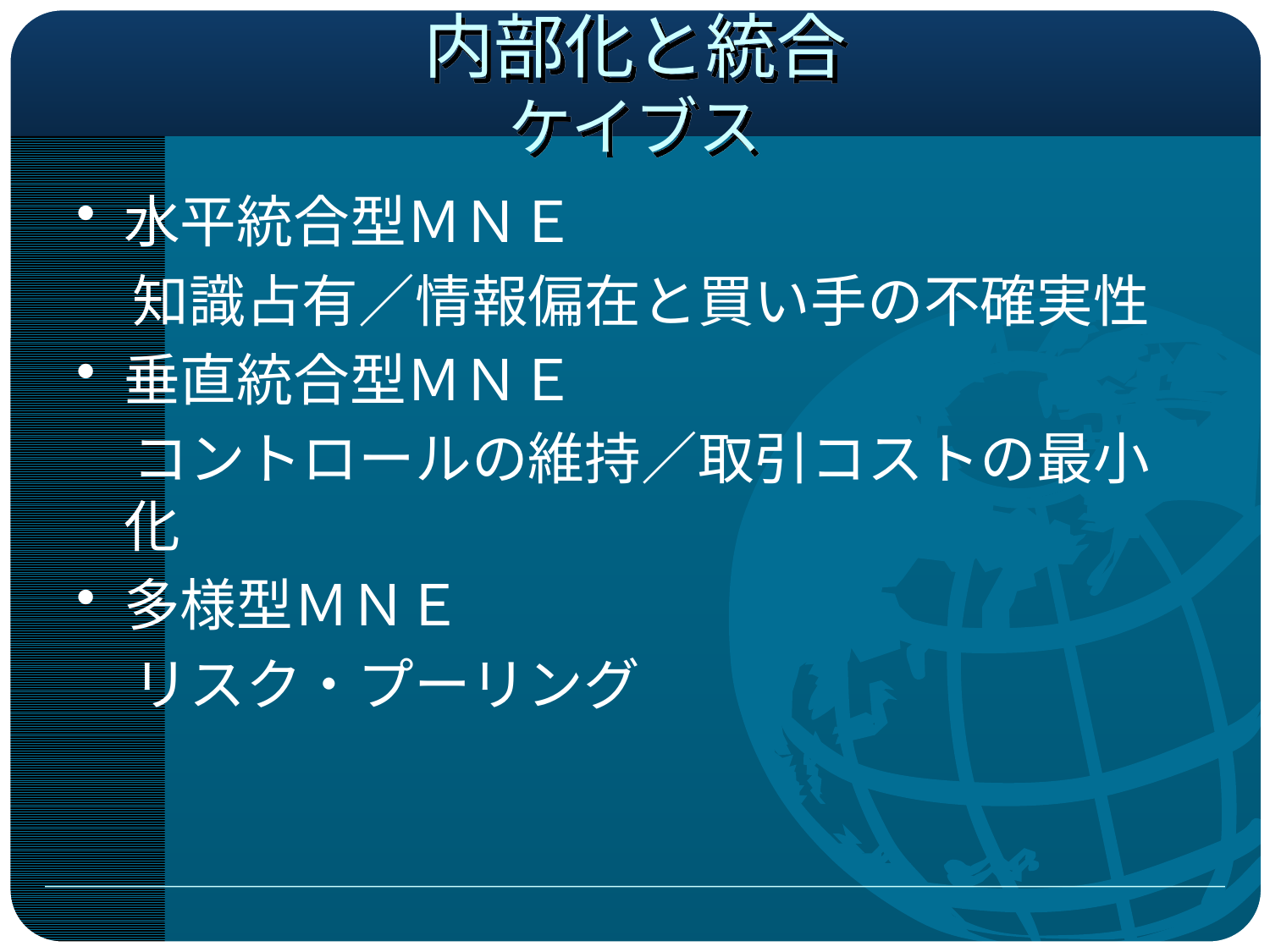

# 内部化と統合 ケイブス
水平統合型ＭＮＥ
　知識占有／情報偏在と買い手の不確実性
垂直統合型ＭＮＥ
　コントロールの維持／取引コストの最小化
多様型ＭＮＥ
　リスク・プーリング